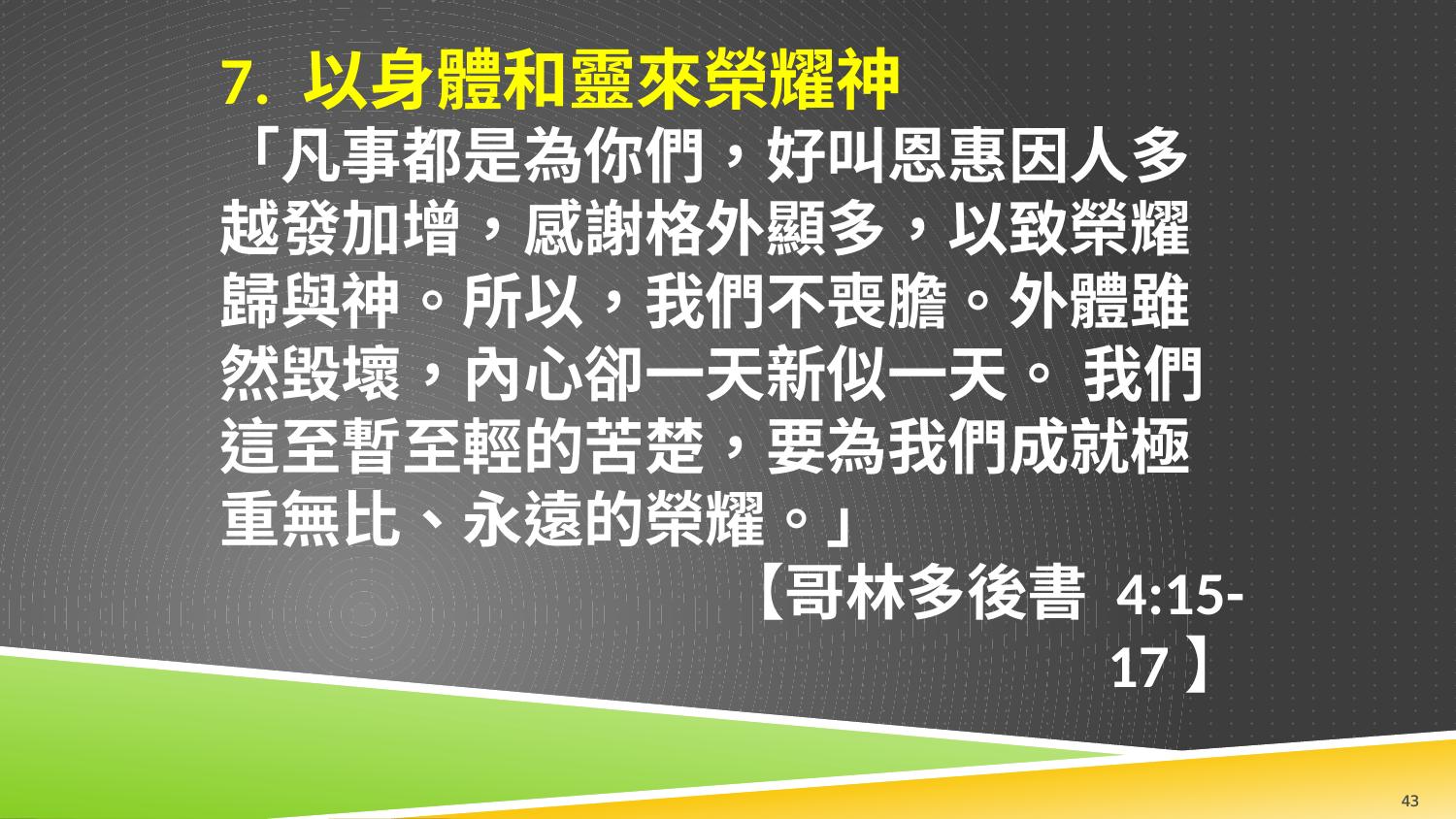

7. 以身體和靈來榮耀神
「凡事都是為你們，好叫恩惠因人多越發加增，感謝格外顯多，以致榮耀歸與神。所以，我們不喪膽。外體雖然毀壞，內心卻一天新似一天。 我們這至暫至輕的苦楚，要為我們成就極重無比、永遠的榮耀。」
			【哥林多後書 4:15-17】
43